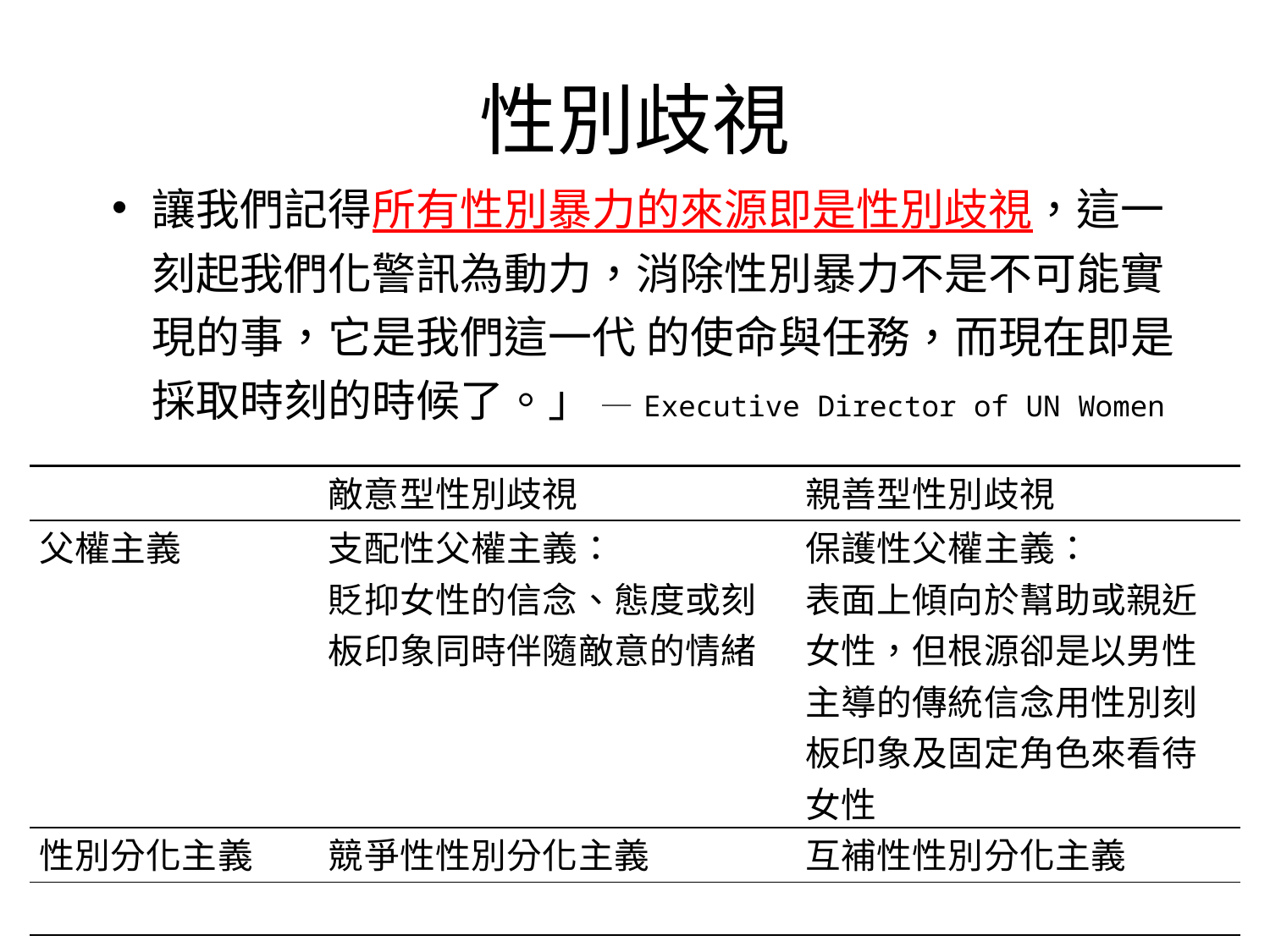

# 性別歧視
讓我們記得所有性別暴力的來源即是性別歧視，這一刻起我們化警訊為動力，消除性別暴力不是不可能實現的事，它是我們這一代 的使命與任務，而現在即是採取時刻的時候了。」 ─ Executive Director of UN Women
|  | 敵意型性別歧視 | 親善型性別歧視 |
| --- | --- | --- |
| 父權主義 | 支配性父權主義： 貶抑女性的信念、態度或刻板印象同時伴隨敵意的情緒 | 保護性父權主義： 表面上傾向於幫助或親近女性，但根源卻是以男性主導的傳統信念用性別刻板印象及固定角色來看待女性 |
| 性別分化主義 | 競爭性性別分化主義 | 互補性性別分化主義 |
|  |  |  |